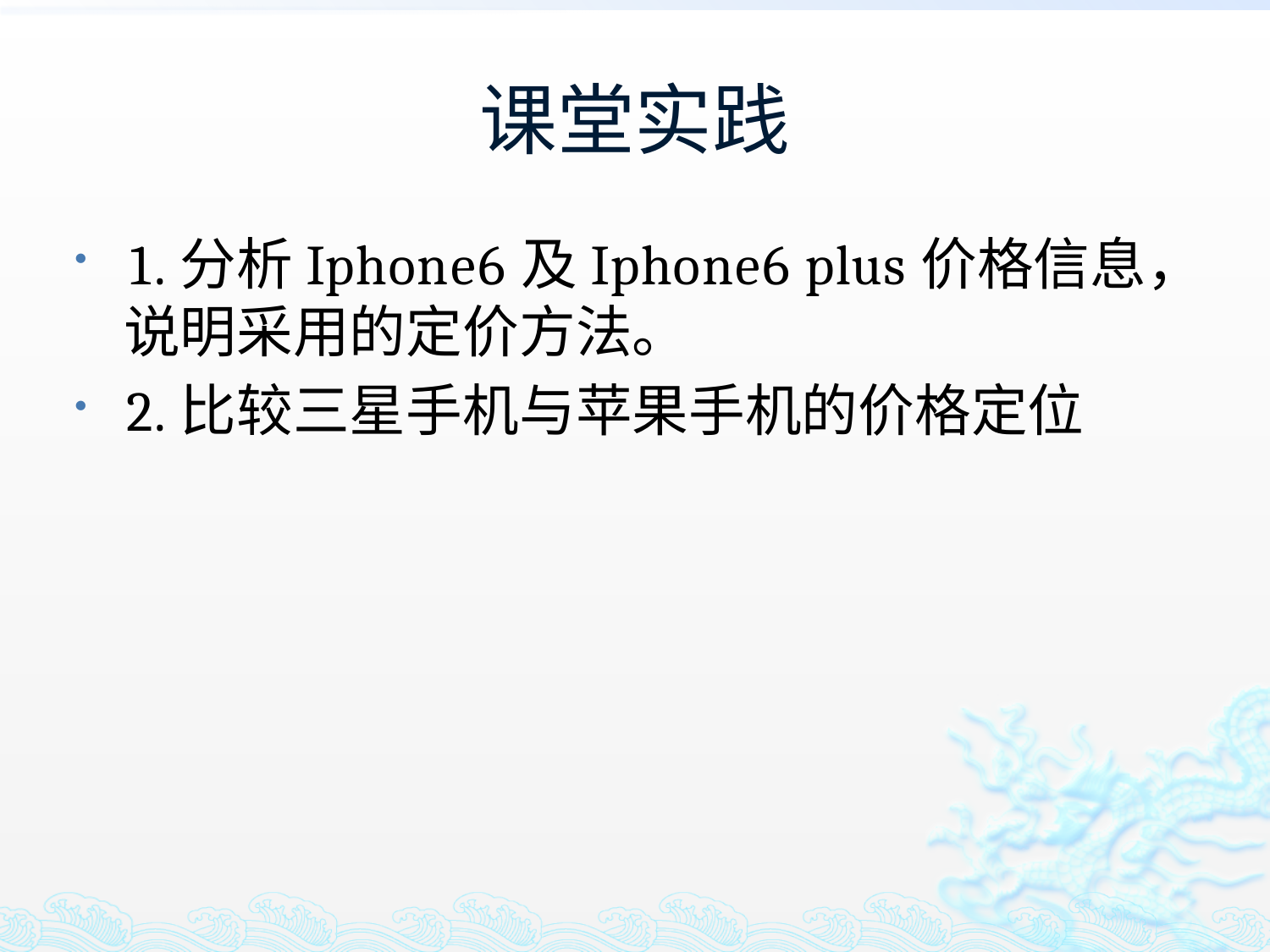

# 课堂实践
1.分析Iphone6及Iphone6 plus价格信息，说明采用的定价方法。
2.比较三星手机与苹果手机的价格定位